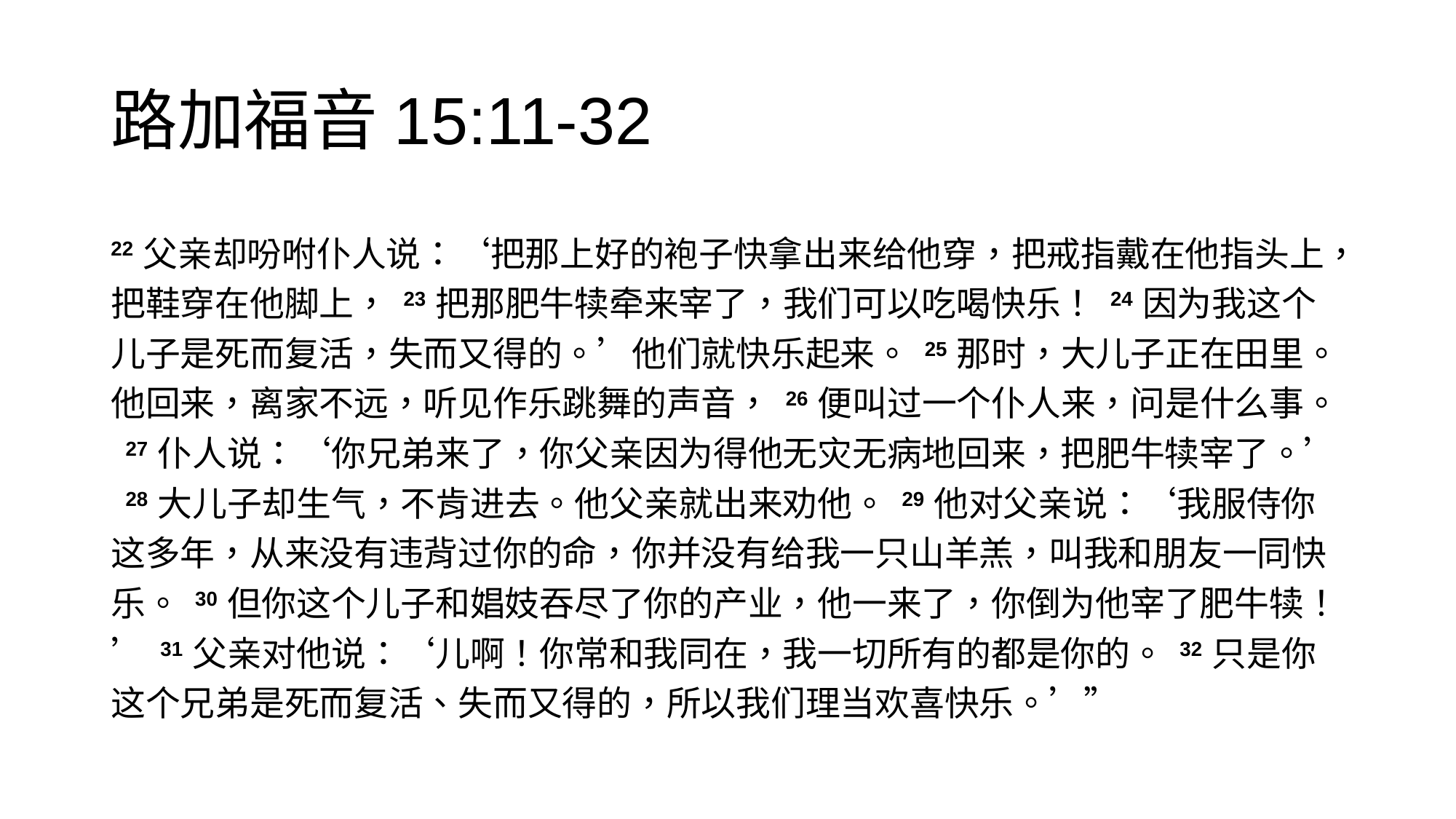

# 路加福音15:11-32
22 父亲却吩咐仆人说：‘把那上好的袍子快拿出来给他穿，把戒指戴在他指头上，把鞋穿在他脚上， 23 把那肥牛犊牵来宰了，我们可以吃喝快乐！ 24 因为我这个儿子是死而复活，失而又得的。’他们就快乐起来。 25 那时，大儿子正在田里。他回来，离家不远，听见作乐跳舞的声音， 26 便叫过一个仆人来，问是什么事。 27 仆人说：‘你兄弟来了，你父亲因为得他无灾无病地回来，把肥牛犊宰了。’ 28 大儿子却生气，不肯进去。他父亲就出来劝他。 29 他对父亲说：‘我服侍你这多年，从来没有违背过你的命，你并没有给我一只山羊羔，叫我和朋友一同快乐。 30 但你这个儿子和娼妓吞尽了你的产业，他一来了，你倒为他宰了肥牛犊！’ 31 父亲对他说：‘儿啊！你常和我同在，我一切所有的都是你的。 32 只是你这个兄弟是死而复活、失而又得的，所以我们理当欢喜快乐。’”